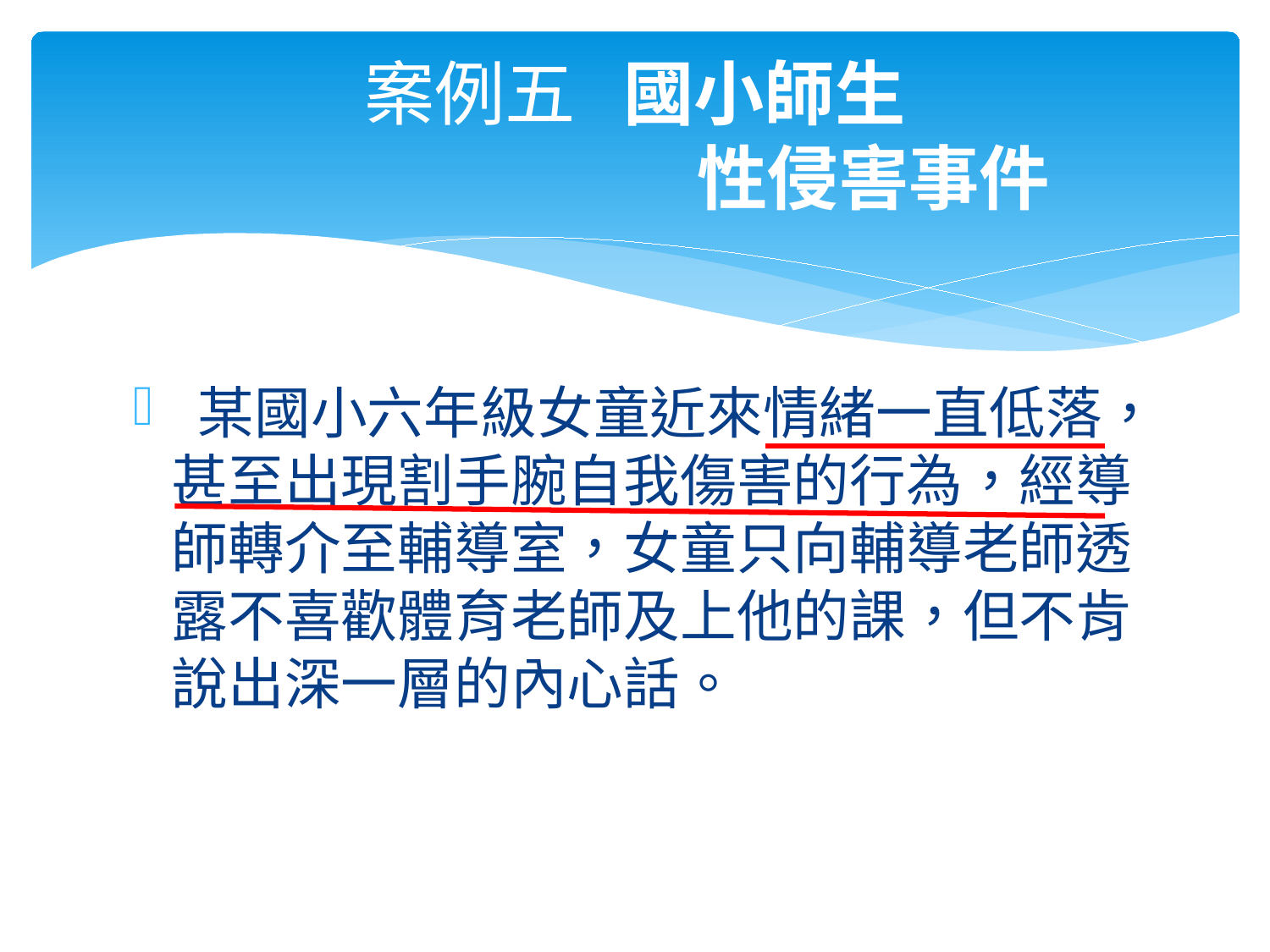

# 案例五   國小師生 　　　　　　　性侵害事件
 某國小六年級女童近來情緒一直低落，甚至出現割手腕自我傷害的行為，經導師轉介至輔導室，女童只向輔導老師透露不喜歡體育老師及上他的課，但不肯說出深一層的內心話。